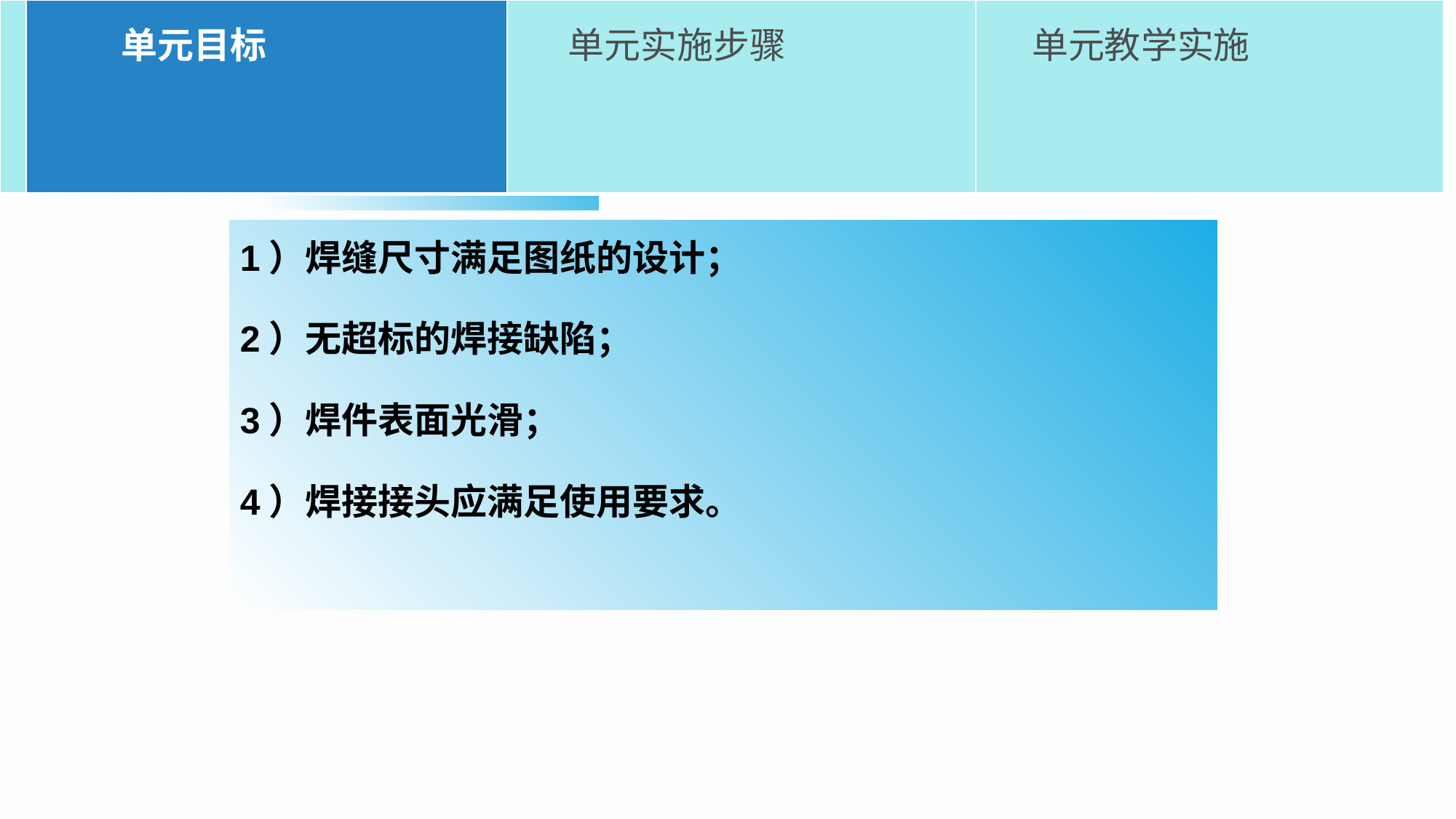

|  | 单元目标 | 单元实施步骤 | 单元教学实施 |
| --- | --- | --- | --- |
4、焊后检查
1）焊缝尺寸满足图纸的设计；
2）无超标的焊接缺陷；
3）焊件表面光滑；
4）焊接接头应满足使用要求。